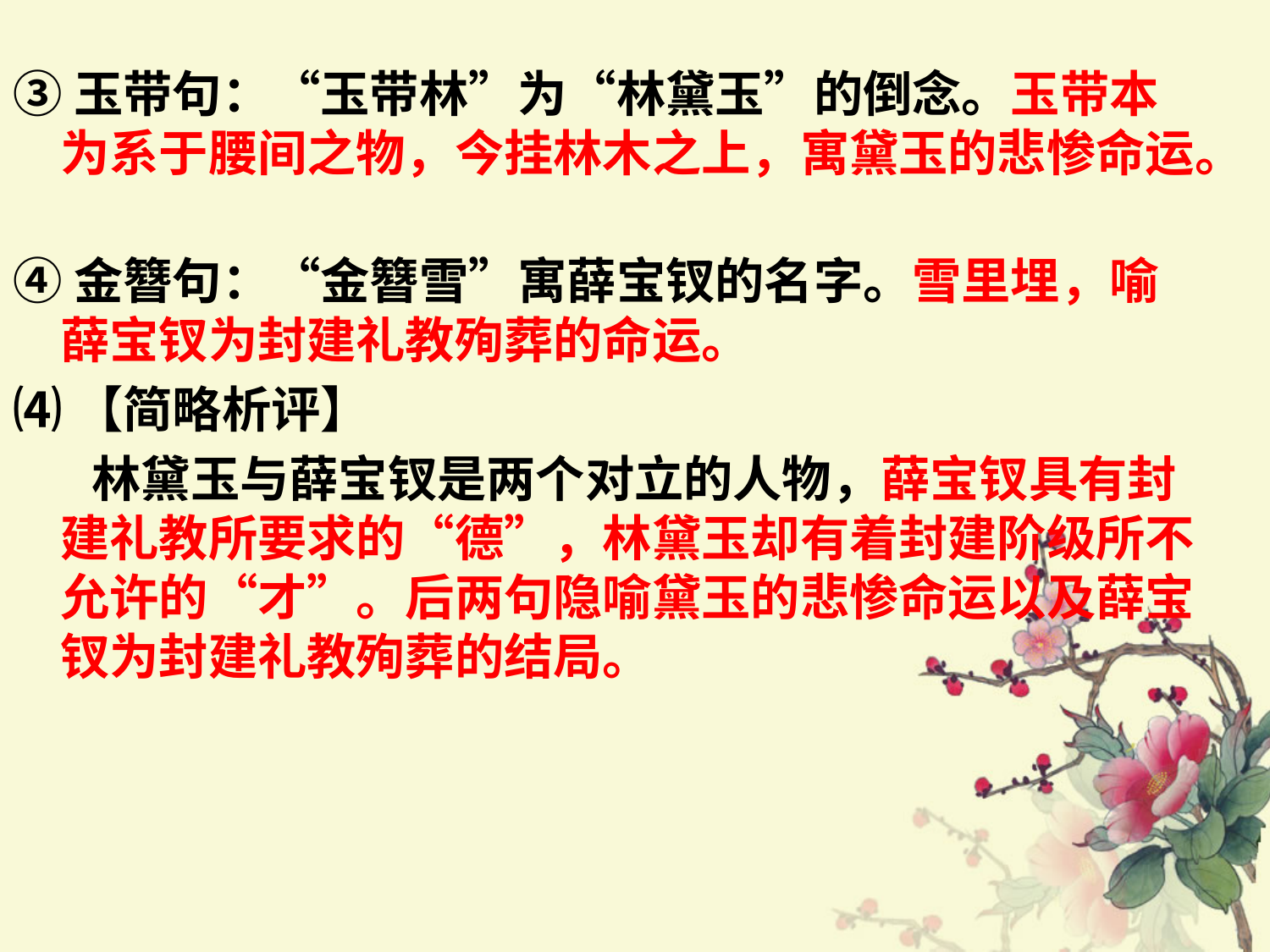

③玉带句：“玉带林”为“林黛玉”的倒念。玉带本为系于腰间之物，今挂林木之上，寓黛玉的悲惨命运。
④金簪句：“金簪雪”寓薛宝钗的名字。雪里埋，喻薛宝钗为封建礼教殉葬的命运。
⑷【简略析评】
      林黛玉与薛宝钗是两个对立的人物，薛宝钗具有封建礼教所要求的“德”，林黛玉却有着封建阶级所不允许的“才”。后两句隐喻黛玉的悲惨命运以及薛宝钗为封建礼教殉葬的结局。